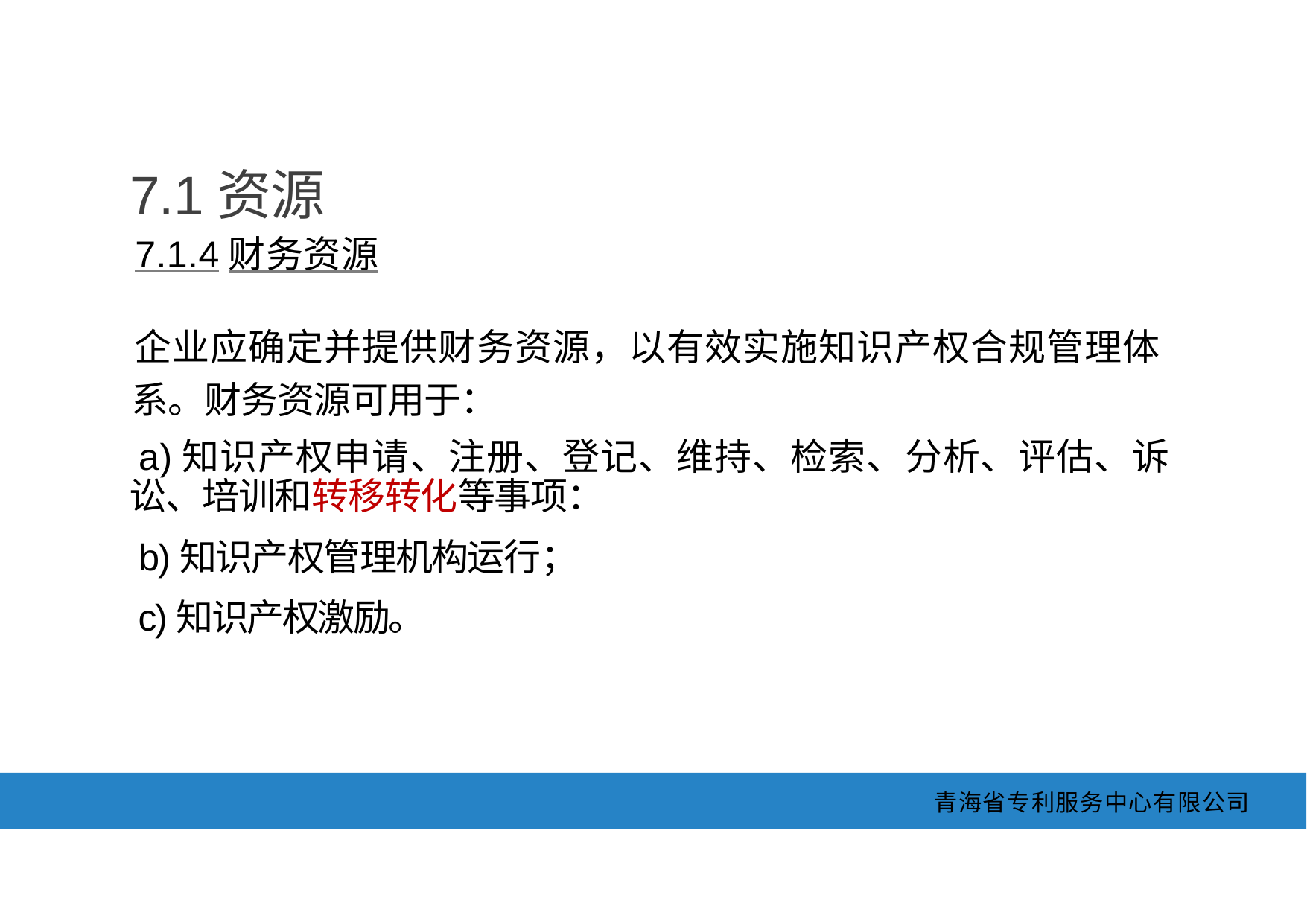

7.1资源
7.1.4财务资源
企业应确定并提供财务资源，以有效实施知识产权合规管理体   系。财务资源可用于：
a)知识产权申请、注册、登记、维持、检索、分析、评估、诉
讼、培训和转移转化等事项：
b)知识产权管理机构运行；
c)知识产权激励。

青海省专利服务中心有限公司